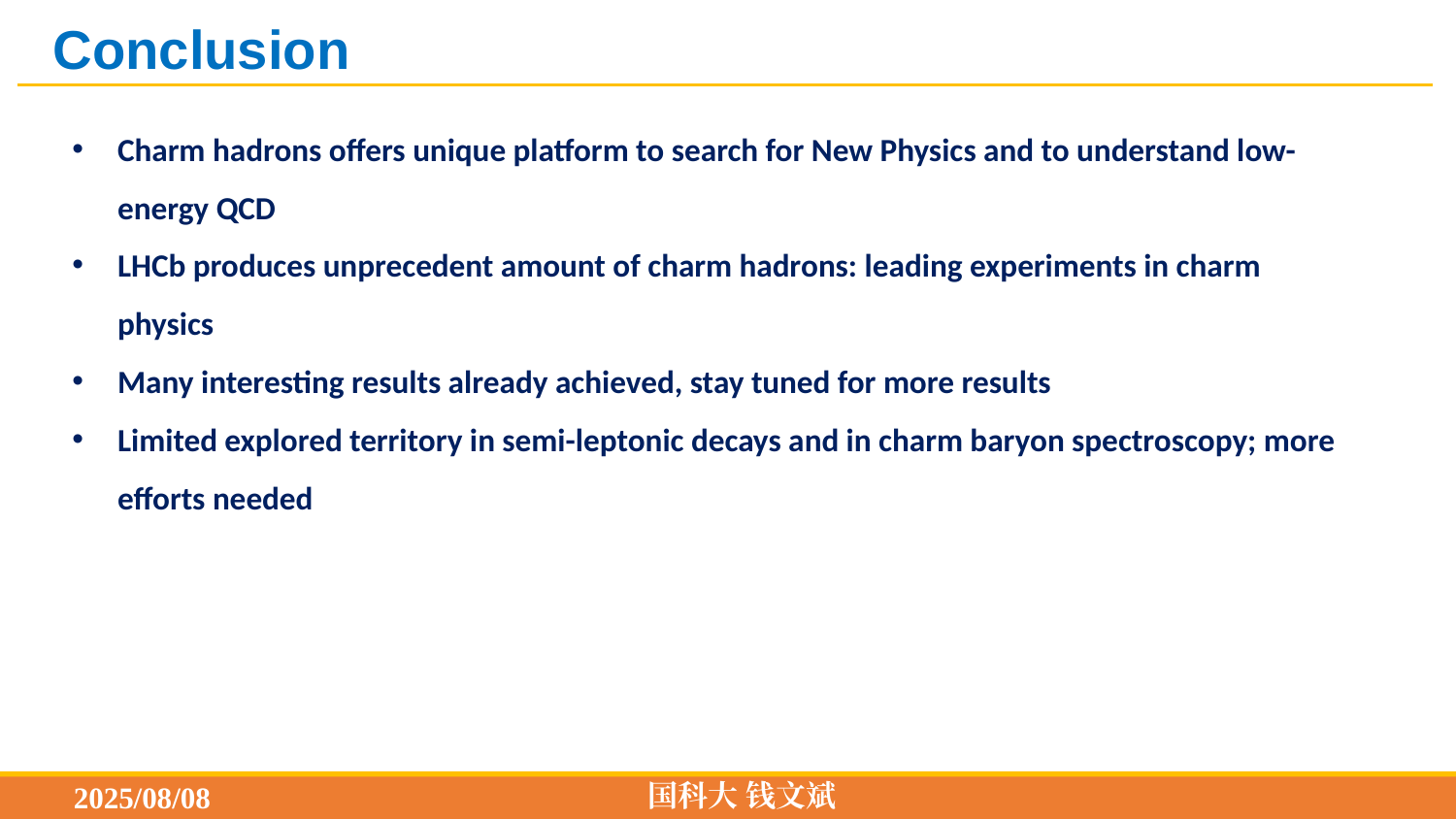

Conclusion

Charm hadrons offers unique platform to search for New Physics and to understand low-energy QCD
LHCb produces unprecedent amount of charm hadrons: leading experiments in charm physics
Many interesting results already achieved, stay tuned for more results
Limited explored territory in semi-leptonic decays and in charm baryon spectroscopy; more efforts needed
国科大 钱文斌
2025/08/08